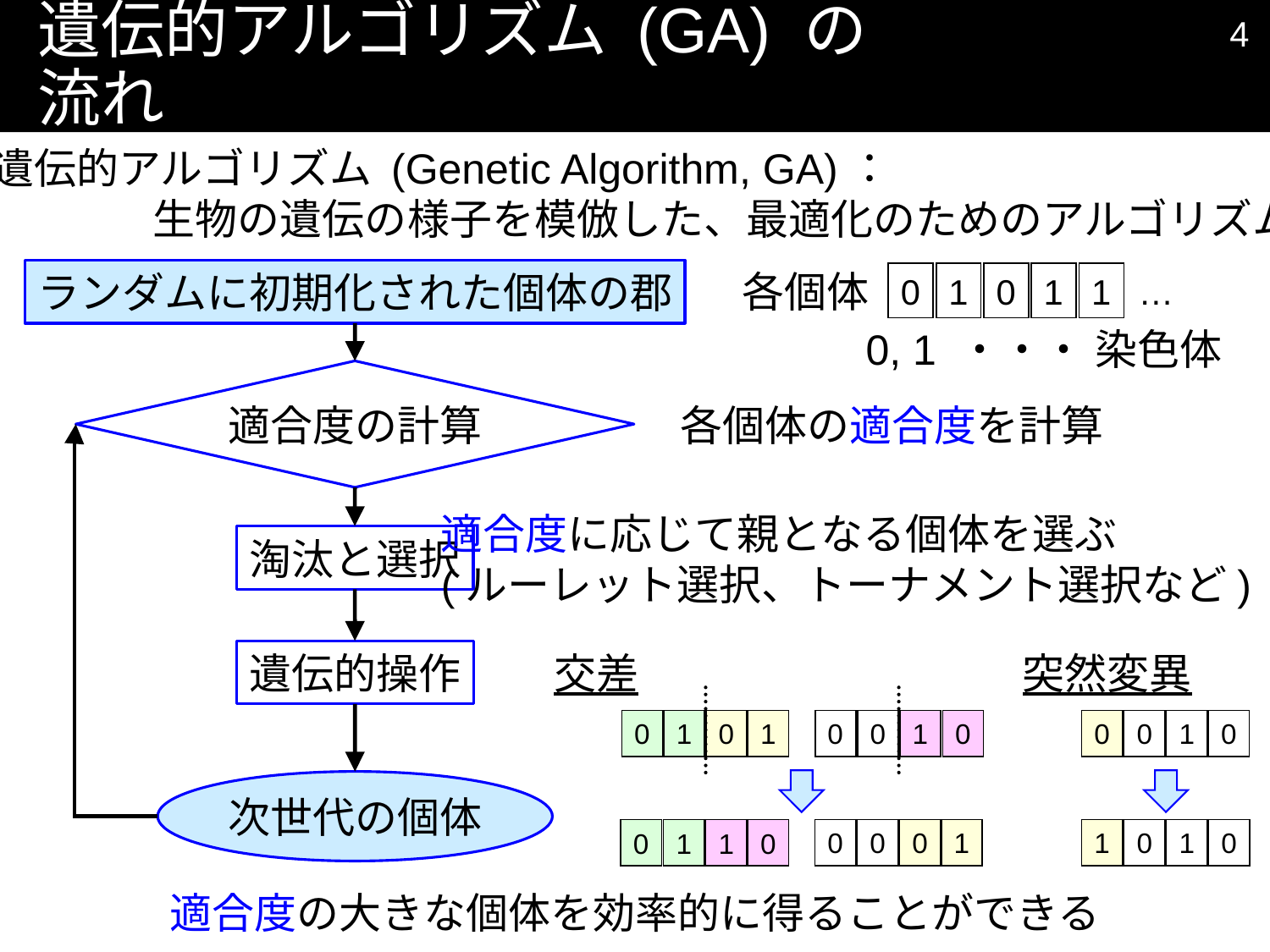

4
# 遺伝的アルゴリズム (GA) の流れ
遺伝的アルゴリズム (Genetic Algorithm, GA)：
                 生物の遺伝の様子を模倣した、最適化のためのアルゴリズム
各個体
ランダムに初期化された個体の郡
…
0
1
0
1
1
0, 1 ・・・ 染色体
適合度の計算
各個体の適合度を計算
適合度に応じて親となる個体を選ぶ
(ルーレット選択、トーナメント選択など)
淘汰と選択
遺伝的操作
交差
突然変異

0
1
0
1
0
0
1
0
0
0
1
0

次世代の個体
0
0
0
1
1
0
1
0
0
1
1
0
適合度の大きな個体を効率的に得ることができる